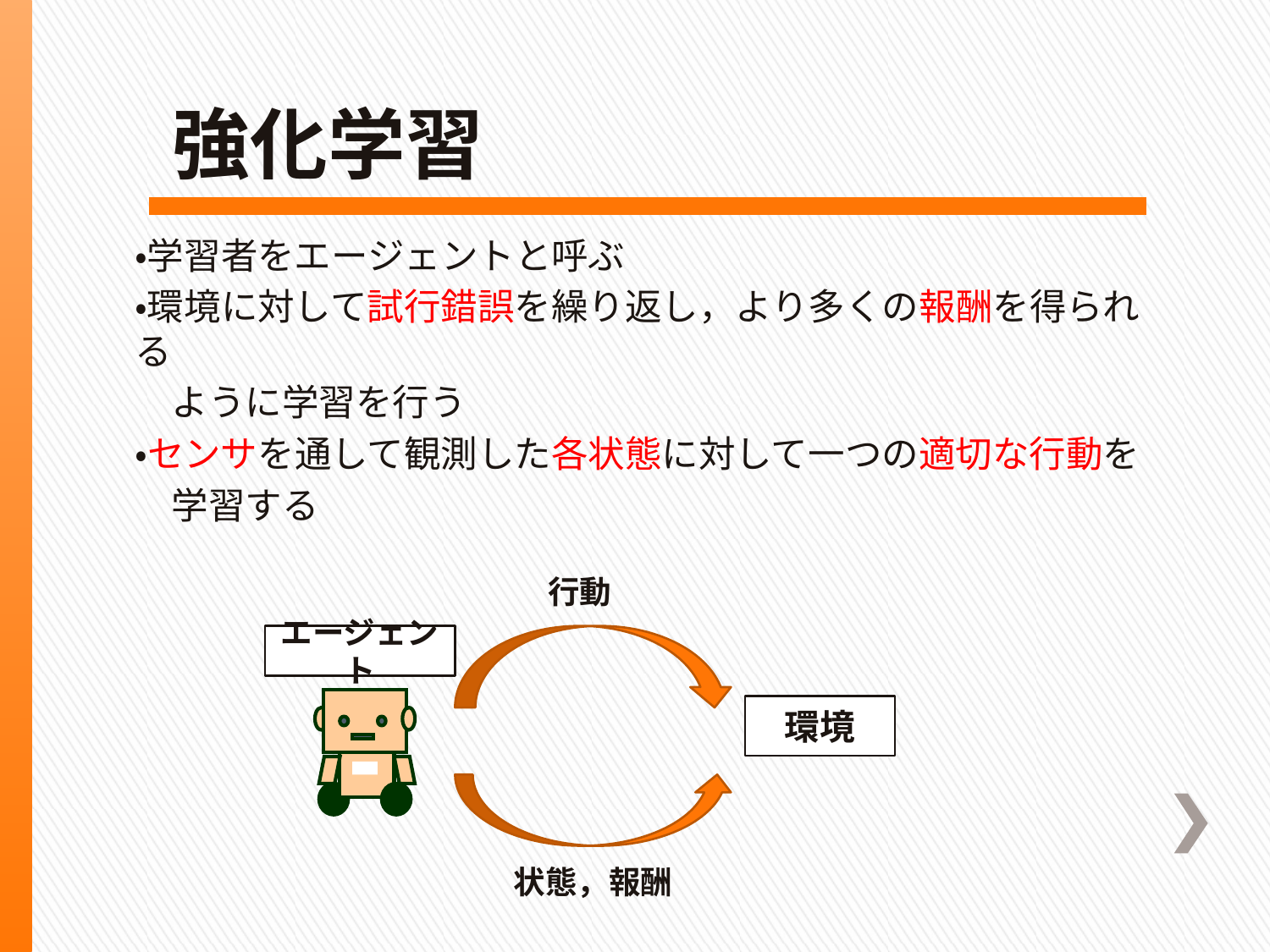

# 強化学習
・学習者をエージェントと呼ぶ
・環境に対して試行錯誤を繰り返し，より多くの報酬を得られる
　ように学習を行う
・センサを通して観測した各状態に対して一つの適切な行動を
　学習する
行動

エージェント

環境

状態，報酬